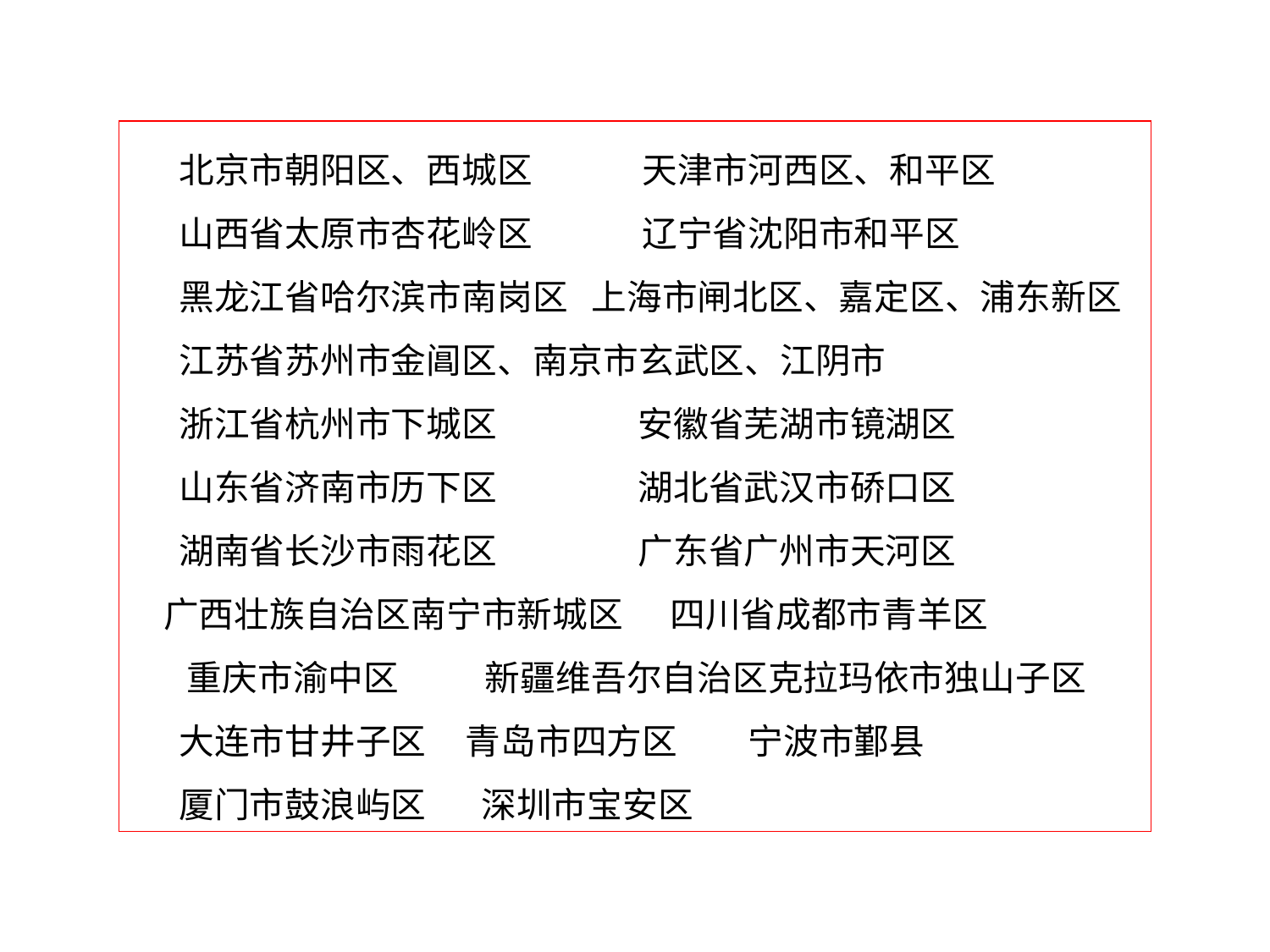

北京市朝阳区、西城区              天津市河西区、和平区
     山西省太原市杏花岭区              辽宁省沈阳市和平区
     黑龙江省哈尔滨市南岗区   上海市闸北区、嘉定区、浦东新区
     江苏省苏州市金阊区、南京市玄武区、江阴市
     浙江省杭州市下城区                  安徽省芜湖市镜湖区
     山东省济南市历下区                  湖北省武汉市硚口区
     湖南省长沙市雨花区                  广东省广州市天河区
   广西壮族自治区南宁市新城区      四川省成都市青羊区
      重庆市渝中区           新疆维吾尔自治区克拉玛依市独山子区
     大连市甘井子区     青岛市四方区         宁波市鄞县
     厦门市鼓浪屿区       深圳市宝安区
9